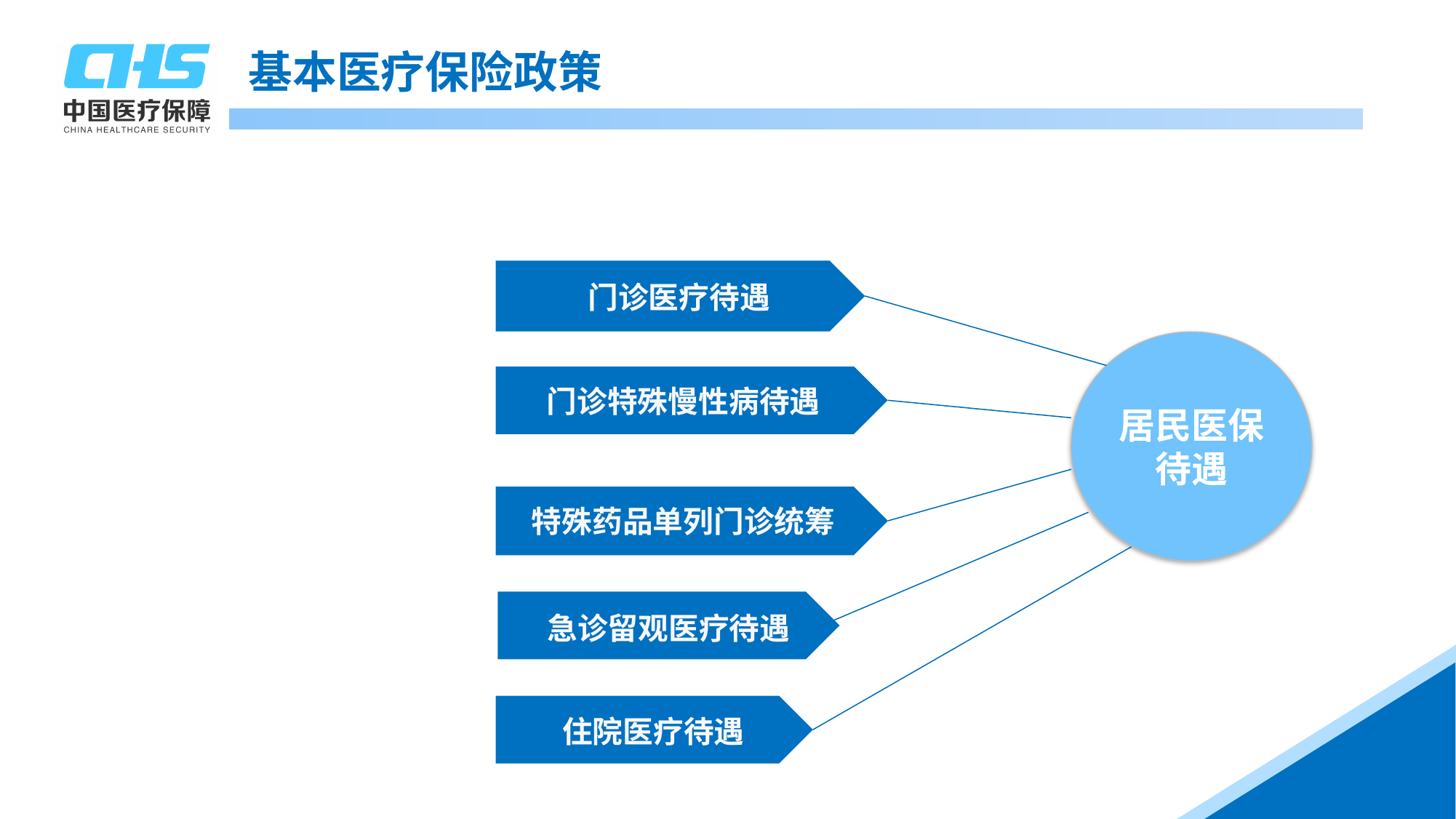

# 基本医疗保险政策
 门诊医疗待遇
居民医保待遇
门诊特殊慢性病待遇
特殊药品单列门诊统筹
 急诊留观医疗待遇
 住院医疗待遇
1